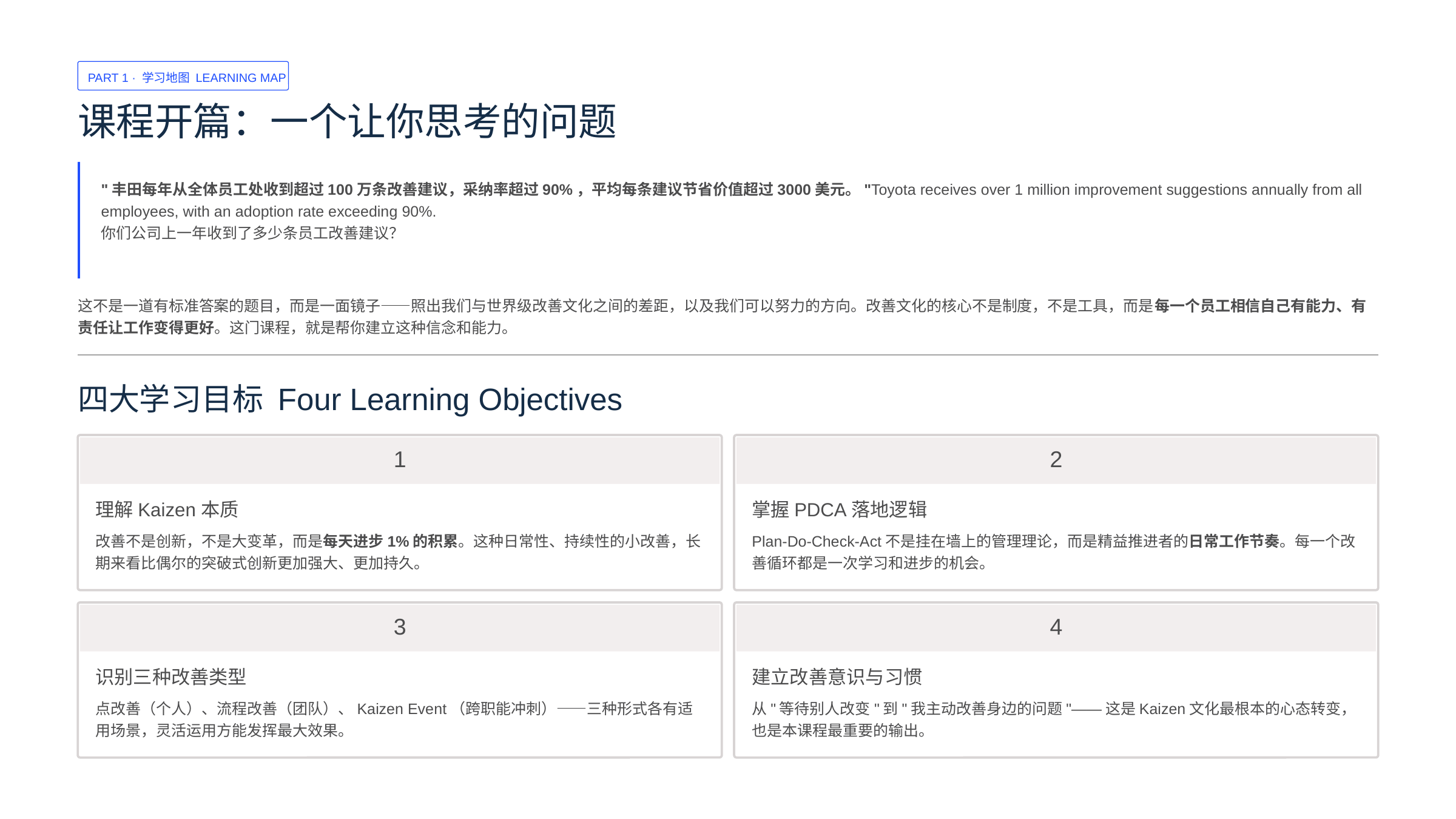

PART 1 · 学习地图 LEARNING MAP
课程开篇：一个让你思考的问题

"丰田每年从全体员工处收到超过100万条改善建议，采纳率超过90%，平均每条建议节省价值超过3000美元。"Toyota receives over 1 million improvement suggestions annually from all employees, with an adoption rate exceeding 90%.
你们公司上一年收到了多少条员工改善建议？
这不是一道有标准答案的题目，而是一面镜子——照出我们与世界级改善文化之间的差距，以及我们可以努力的方向。改善文化的核心不是制度，不是工具，而是每一个员工相信自己有能力、有责任让工作变得更好。这门课程，就是帮你建立这种信念和能力。

四大学习目标 Four Learning Objectives

1
2
理解Kaizen本质
掌握PDCA落地逻辑
改善不是创新，不是大变革，而是每天进步1%的积累。这种日常性、持续性的小改善，长期来看比偶尔的突破式创新更加强大、更加持久。
Plan-Do-Check-Act不是挂在墙上的管理理论，而是精益推进者的日常工作节奏。每一个改善循环都是一次学习和进步的机会。

3
4
识别三种改善类型
建立改善意识与习惯
点改善（个人）、流程改善（团队）、Kaizen Event（跨职能冲刺）——三种形式各有适用场景，灵活运用方能发挥最大效果。
从"等待别人改变"到"我主动改善身边的问题"——这是Kaizen文化最根本的心态转变，也是本课程最重要的输出。